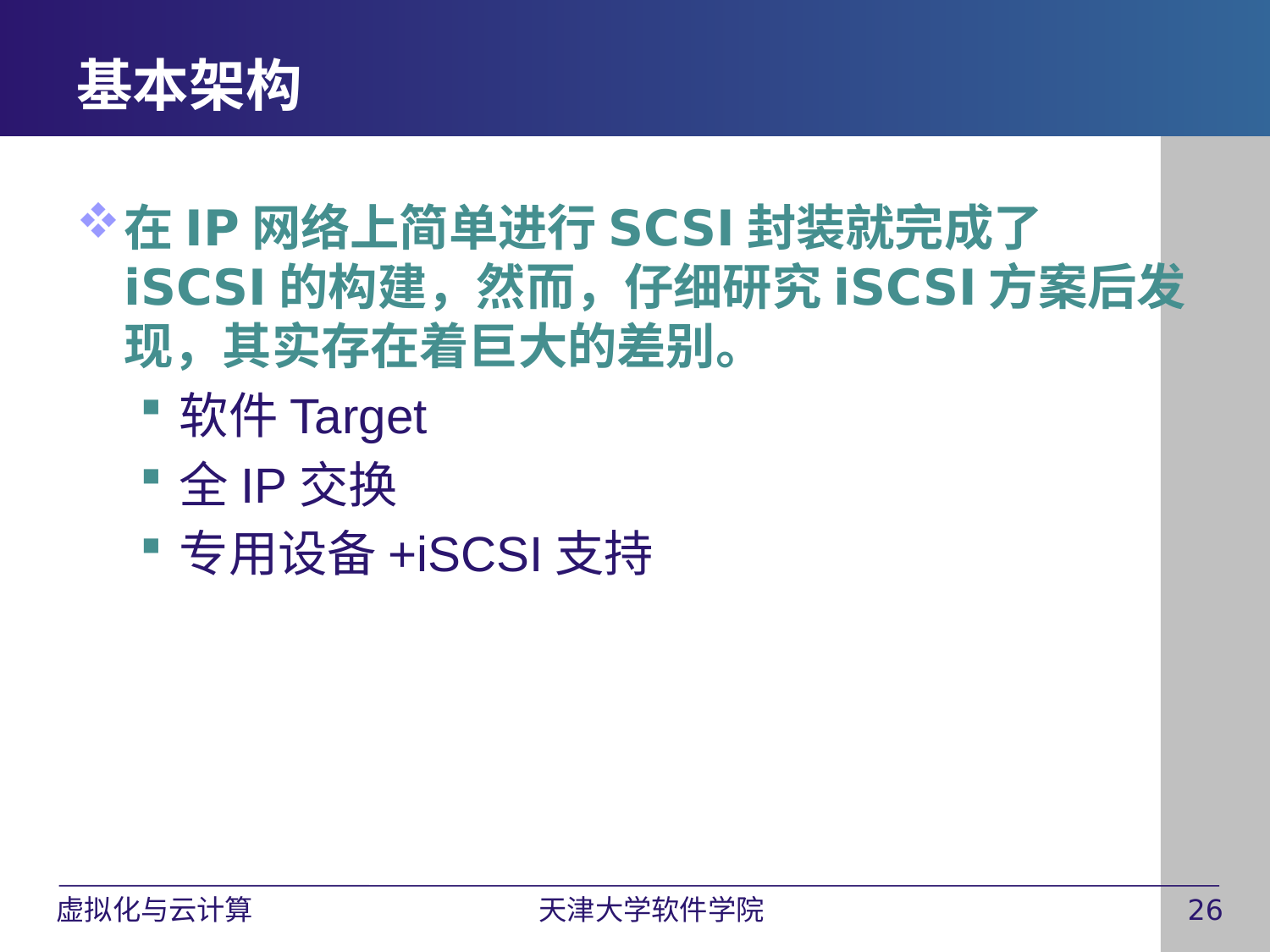

# 基本架构
在IP网络上简单进行SCSI封装就完成了iSCSI的构建，然而，仔细研究iSCSI方案后发现，其实存在着巨大的差别。
软件Target
全IP交换
专用设备+iSCSI支持